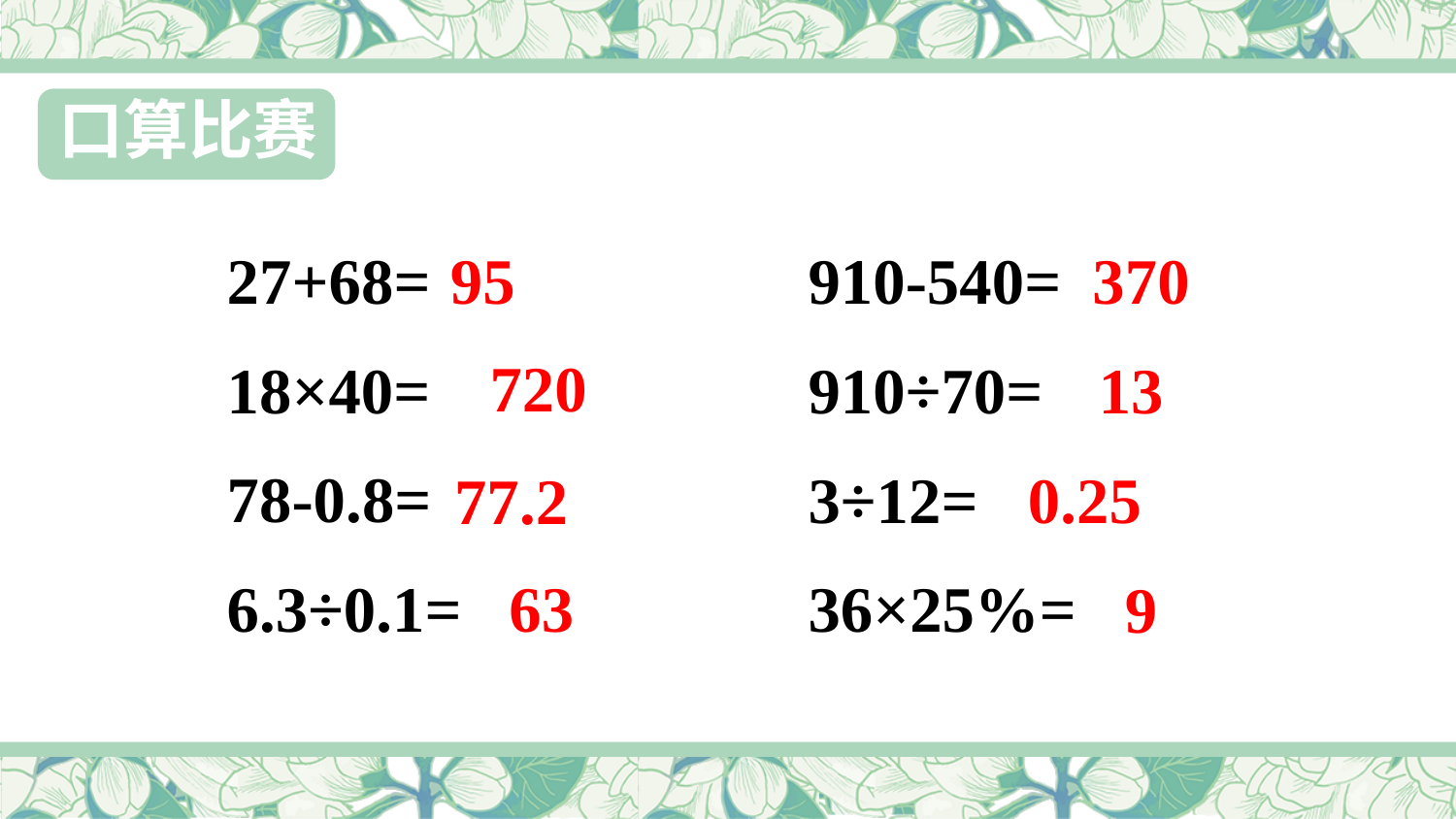

口算比赛

370
27+68=
95
910-540=
720
18×40=
13
910÷70=
78-0.8=
3÷12=
0.25
77.2
6.3÷0.1=
63
36×25%=
9